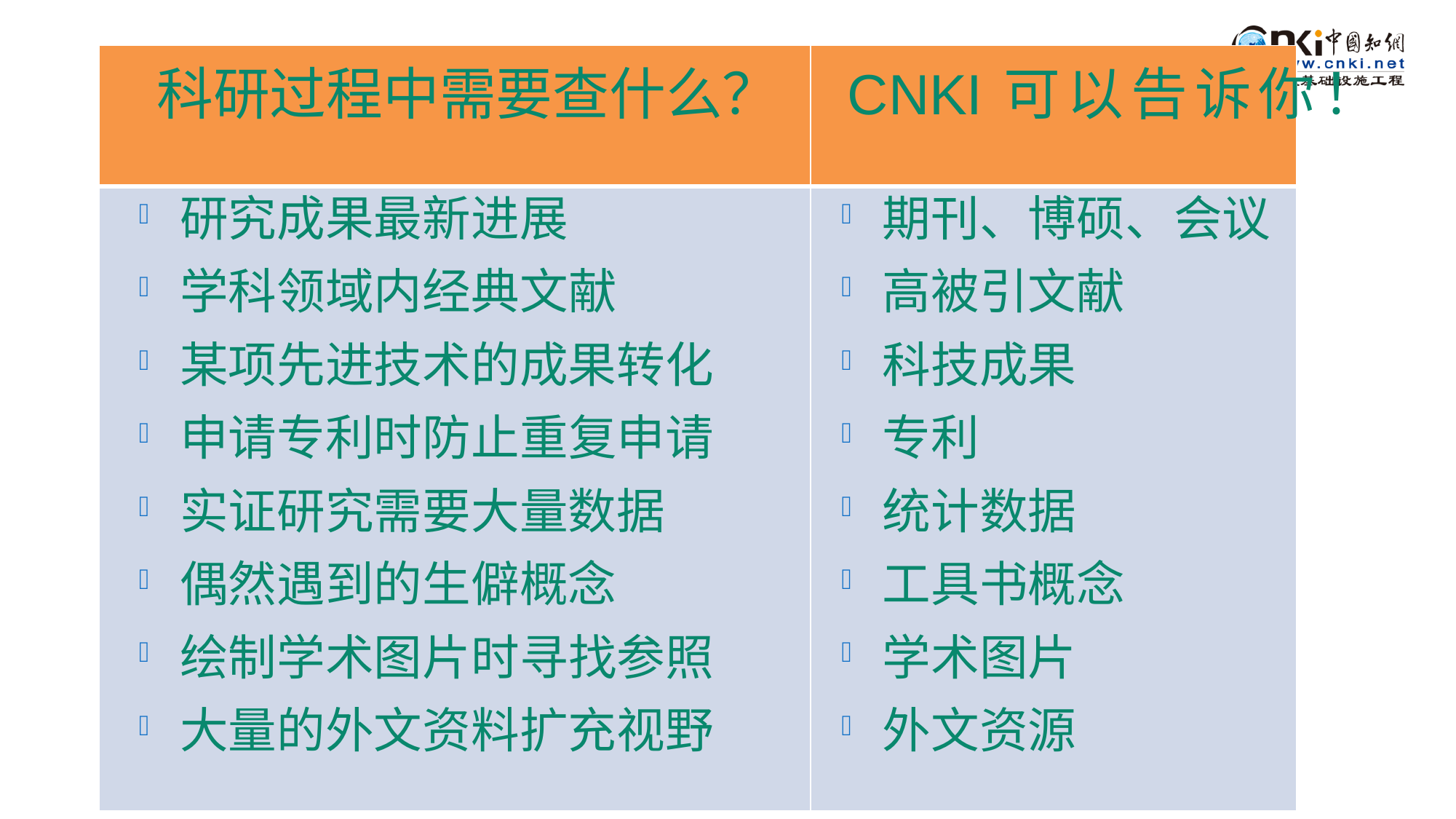

|  |  |
| --- | --- |
|  |  |
科研过程中需要查什么？
CNKI可以告诉你！
研究成果最新进展
学科领域内经典文献
某项先进技术的成果转化
申请专利时防止重复申请
实证研究需要大量数据
偶然遇到的生僻概念
绘制学术图片时寻找参照
大量的外文资料扩充视野
期刊、博硕、会议
高被引文献
科技成果
专利
统计数据
工具书概念
学术图片
外文资源